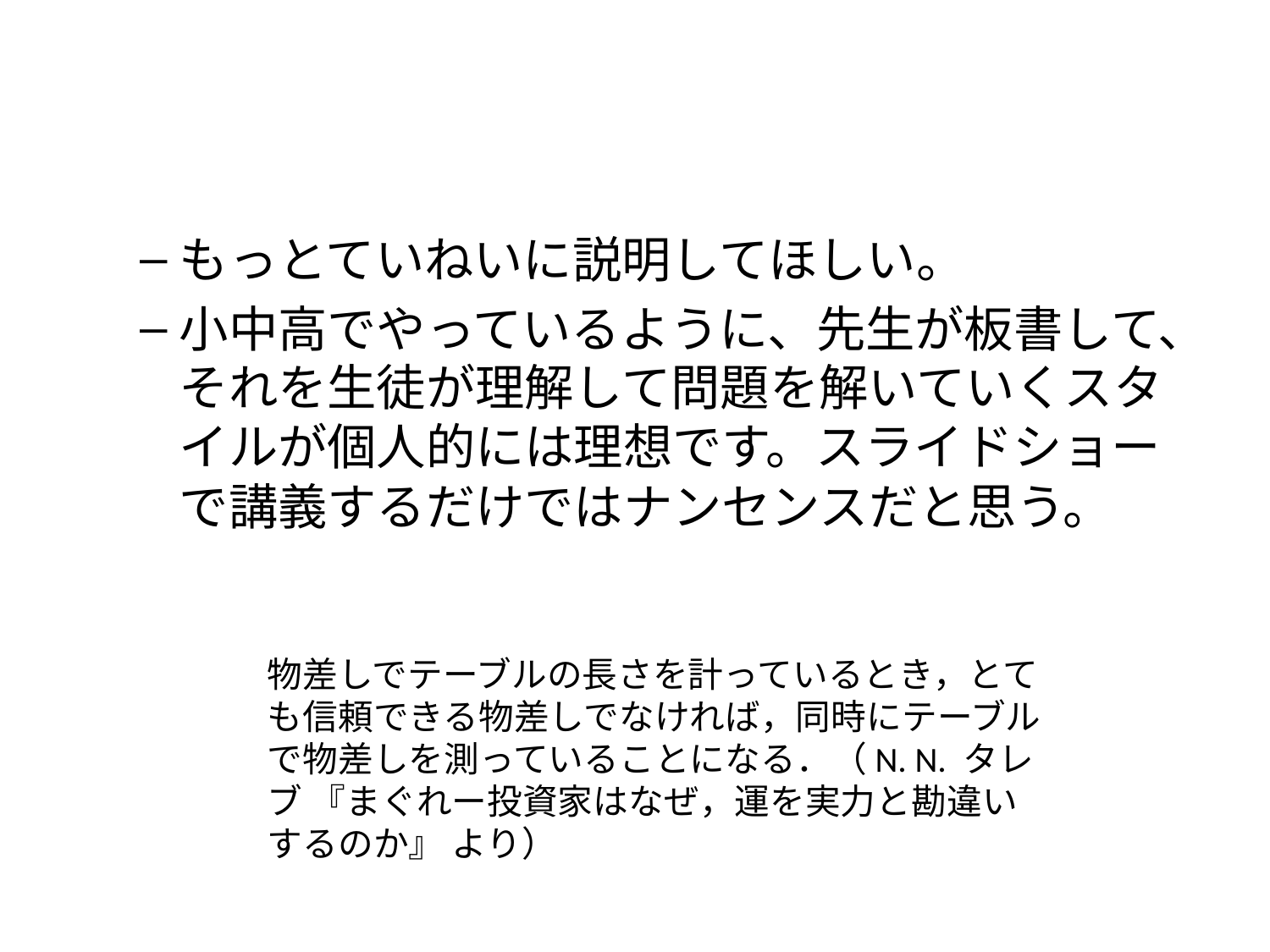

#
もっとていねいに説明してほしい。
小中高でやっているように、先生が板書して、それを生徒が理解して問題を解いていくスタイルが個人的には理想です。スライドショーで講義するだけではナンセンスだと思う。
物差しでテーブルの長さを計っているとき，とても信頼できる物差しでなければ，同時にテーブルで物差しを測っていることになる．（N. N. タレブ 『まぐれー投資家はなぜ，運を実力と勘違いするのか』 より）